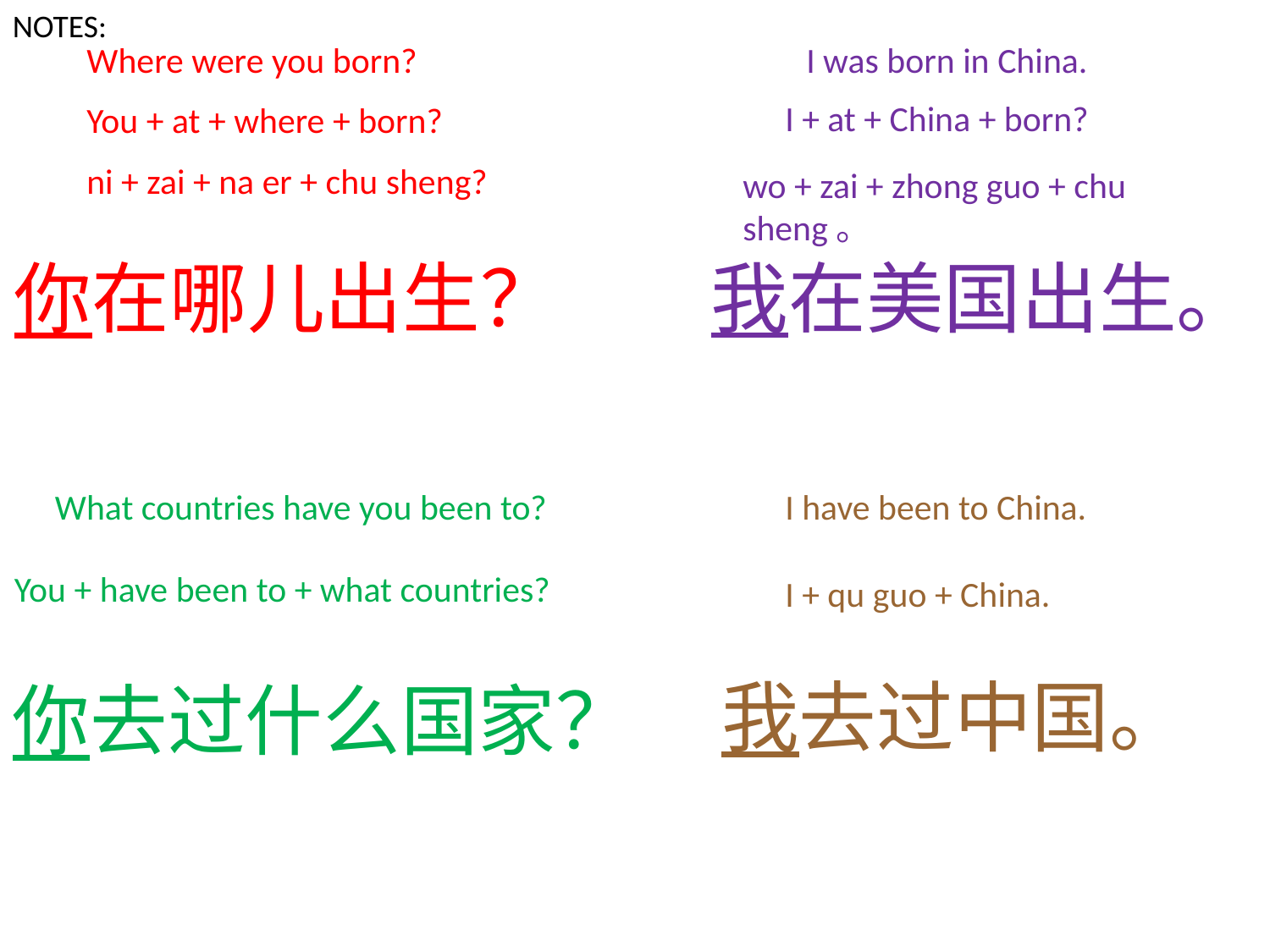

NOTES:
Where were you born?
I was born in China.
I + at + China + born?
You + at + where + born?
ni + zai + na er + chu sheng?
wo + zai + zhong guo + chu sheng。
我在美国出生。
你在哪儿出生？
What countries have you been to?
I have been to China.
You + have been to + what countries?
I + qu guo + China.
我去过中国。
你去过什么国家？